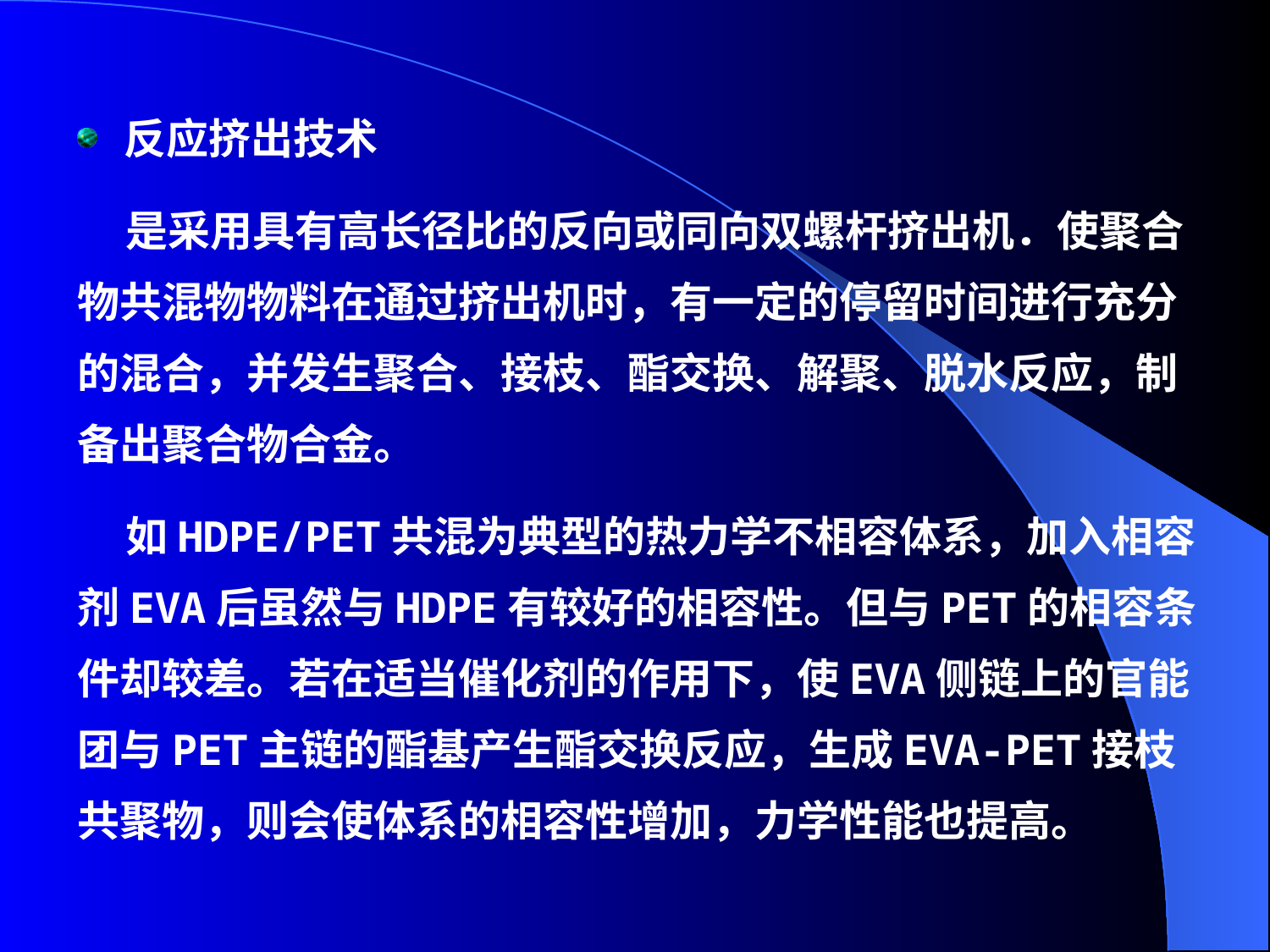

反应挤出技术
    是采用具有高长径比的反向或同向双螺杆挤出机．使聚合物共混物物料在通过挤出机时，有一定的停留时间进行充分的混合，并发生聚合、接枝、酯交换、解聚、脱水反应，制备出聚合物合金。
    如HDPE/PET共混为典型的热力学不相容体系，加入相容剂EVA后虽然与HDPE有较好的相容性。但与PET的相容条件却较差。若在适当催化剂的作用下，使EVA侧链上的官能团与PET主链的酯基产生酯交换反应，生成EVA-PET接枝共聚物，则会使体系的相容性增加，力学性能也提高。